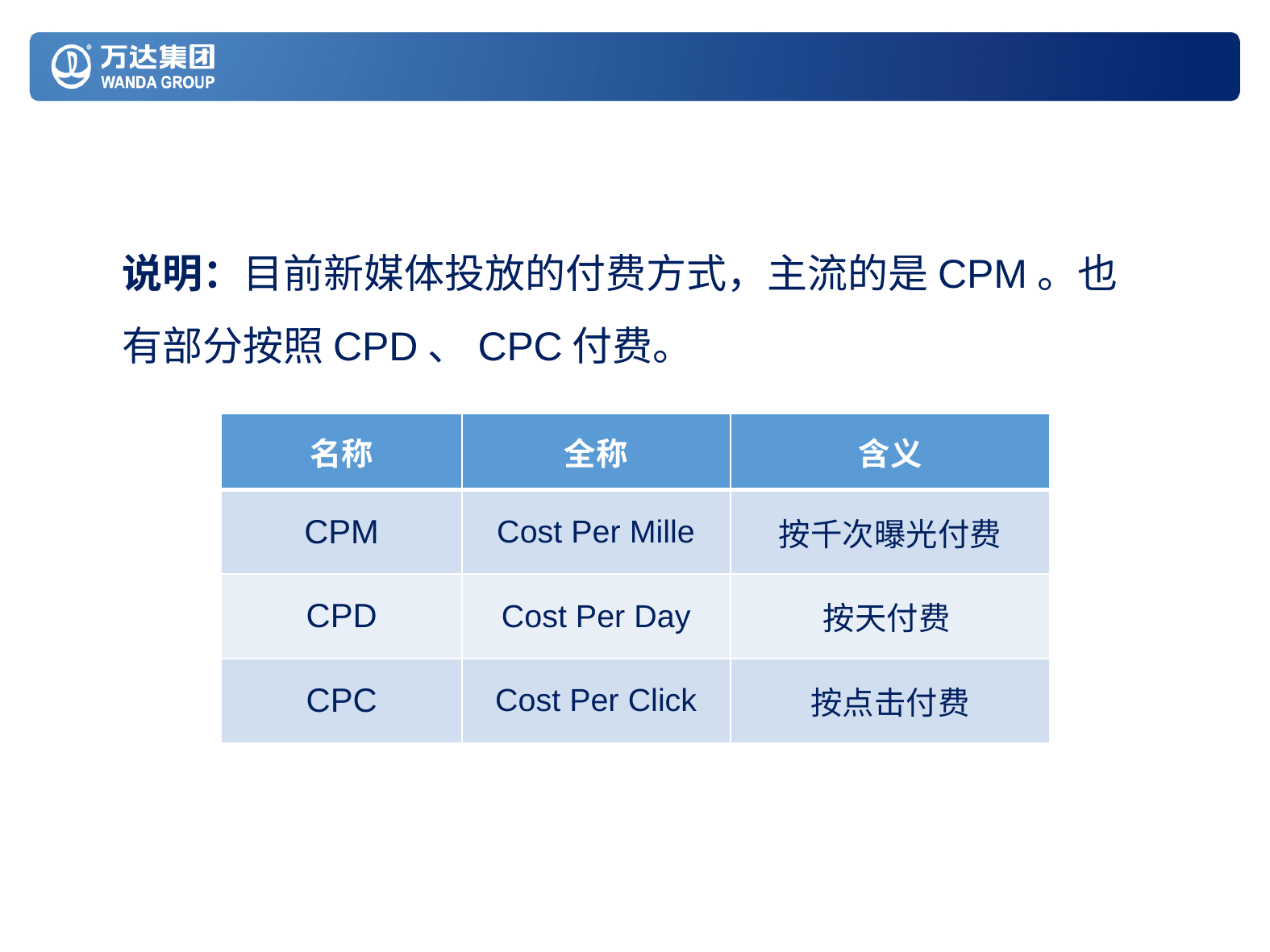

说明：目前新媒体投放的付费方式，主流的是CPM。也有部分按照CPD、CPC付费。

| 名称 | 全称 | 含义 |
| --- | --- | --- |
| CPM | Cost Per Mille | 按千次曝光付费 |
| CPD | Cost Per Day | 按天付费 |
| CPC | Cost Per Click | 按点击付费 |